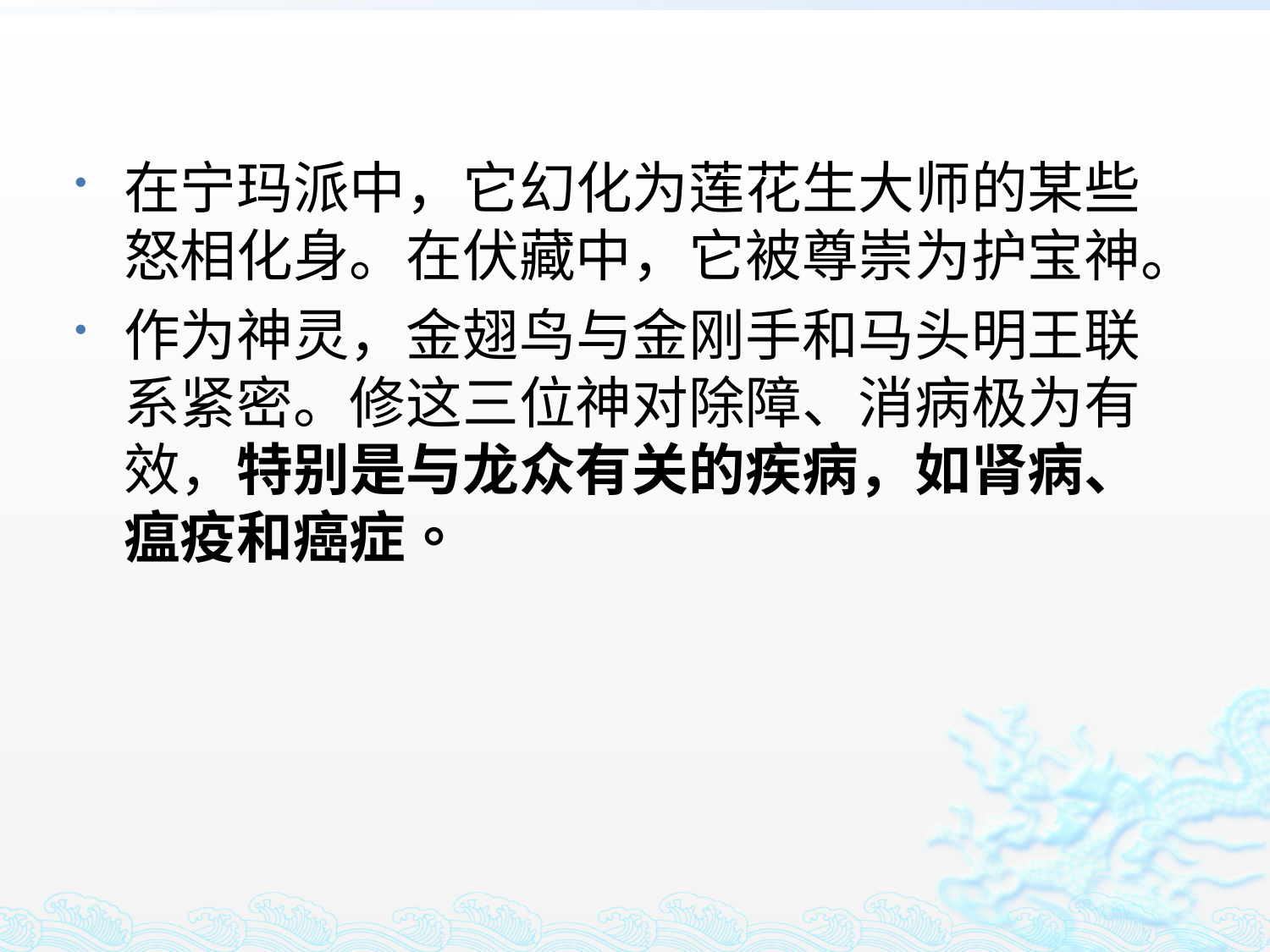

在宁玛派中，它幻化为莲花生大师的某些怒相化身。在伏藏中，它被尊崇为护宝神。
作为神灵，金翅鸟与金刚手和马头明王联系紧密。修这三位神对除障、消病极为有效，特别是与龙众有关的疾病，如肾病、瘟疫和癌症。